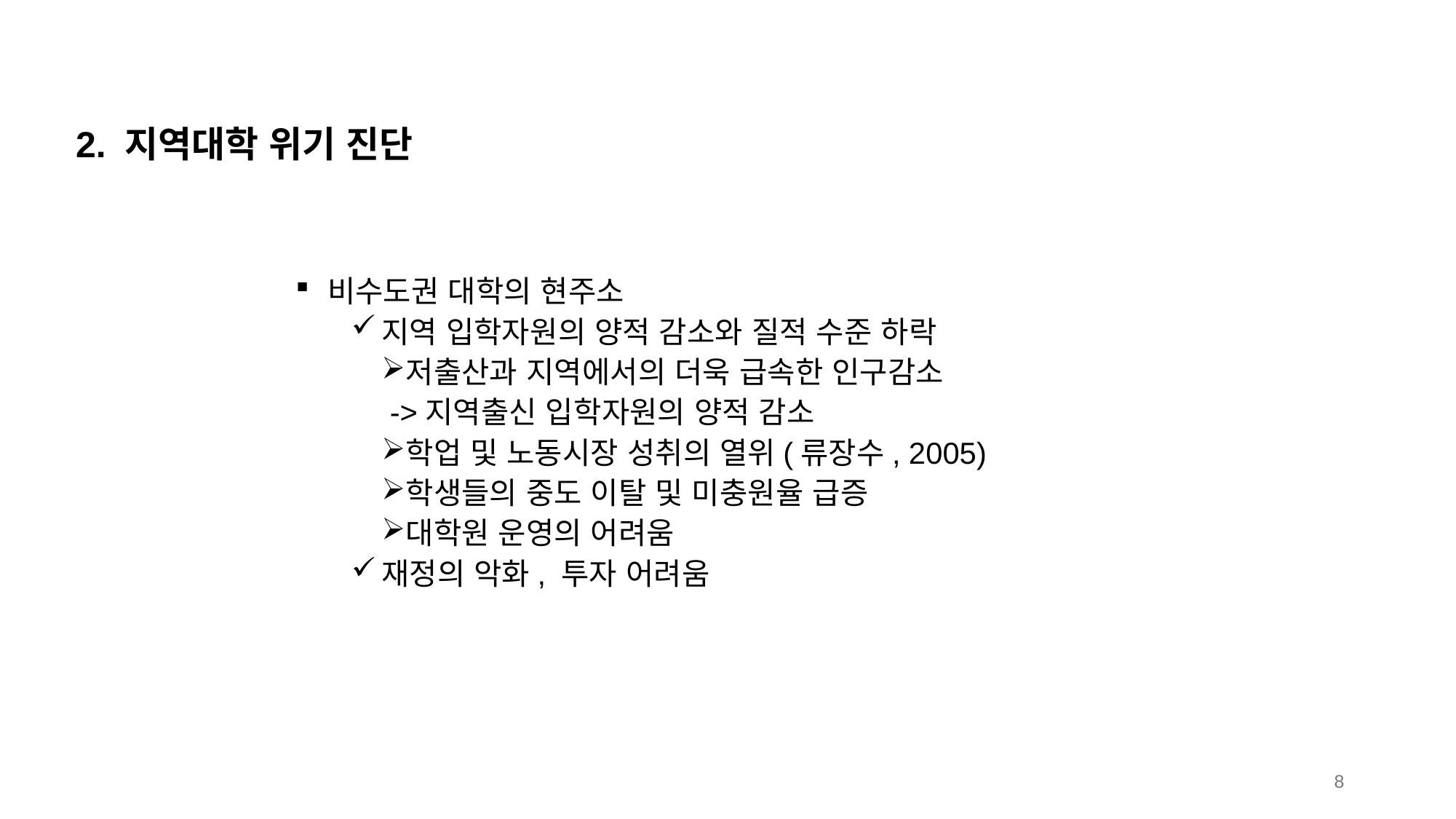

1. 지역대학과 지역경제의 동반 부진: 양극화의 또 다른 측면
2. 지역대학 위기 진단
비수도권 대학의 현주소
지역 입학자원의 양적 감소와 질적 수준 하락
저출산과 지역에서의 더욱 급속한 인구감소
 ->지역출신 입학자원의 양적 감소
학업 및 노동시장 성취의 열위(류장수, 2005)
학생들의 중도 이탈 및 미충원율 급증
대학원 운영의 어려움
재정의 악화, 투자 어려움

8